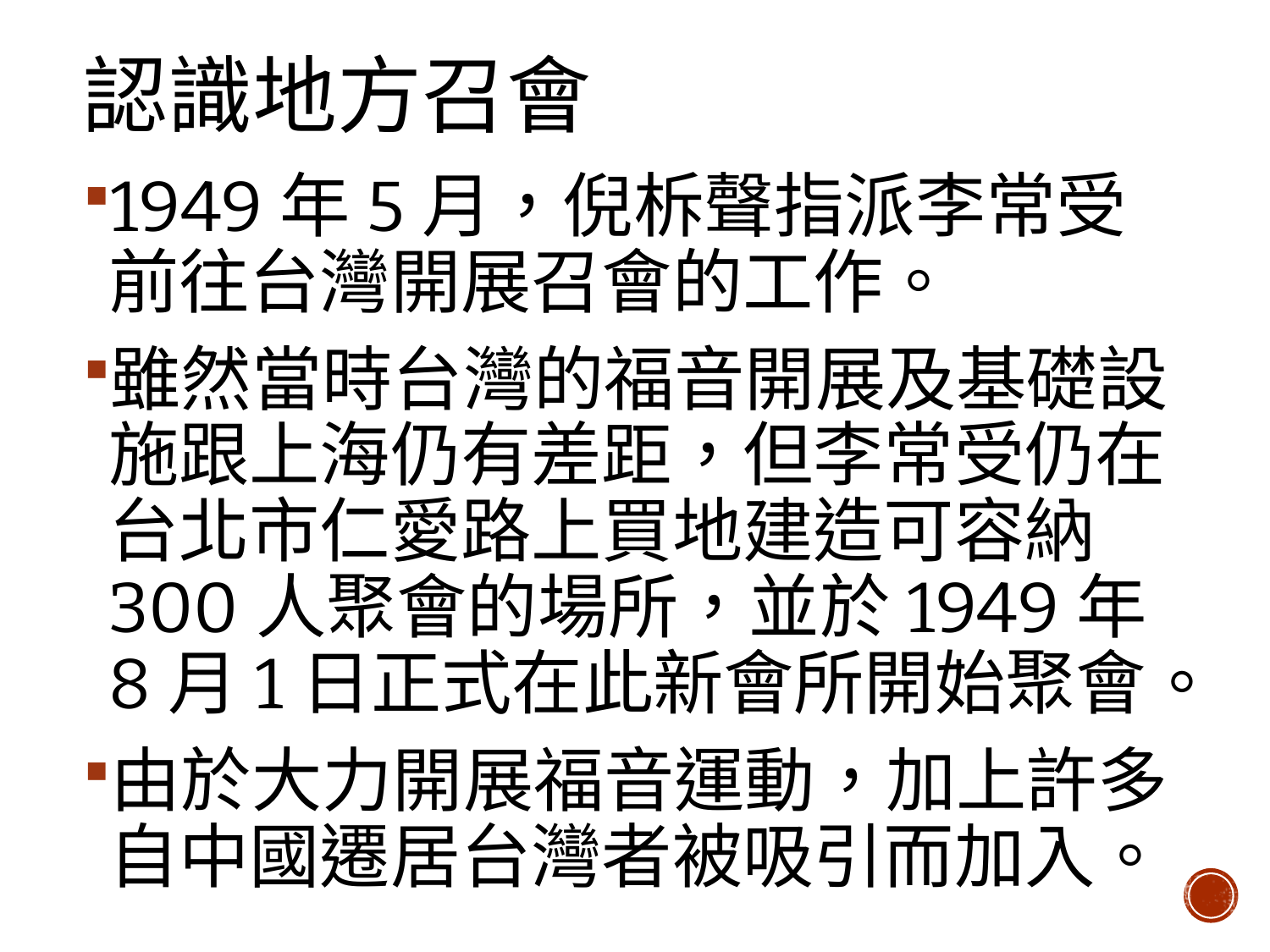

# 認識地方召會
1949年5月，倪柝聲指派李常受前往台灣開展召會的工作。
雖然當時台灣的福音開展及基礎設施跟上海仍有差距，但李常受仍在台北市仁愛路上買地建造可容納300人聚會的場所，並於1949年8月1日正式在此新會所開始聚會。
由於大力開展福音運動，加上許多自中國遷居台灣者被吸引而加入。